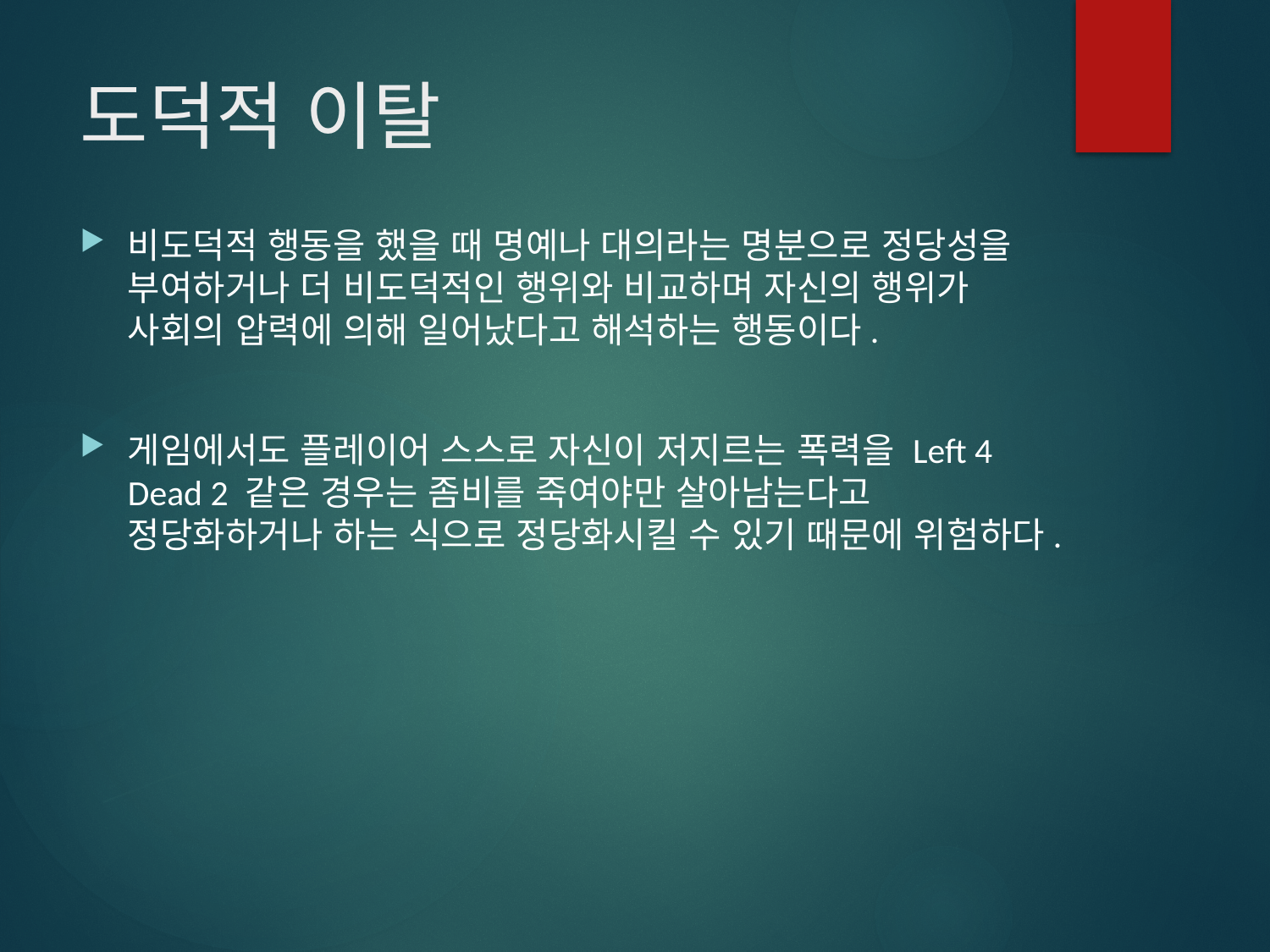

# 도덕적 이탈
비도덕적 행동을 했을 때 명예나 대의라는 명분으로 정당성을 부여하거나 더 비도덕적인 행위와 비교하며 자신의 행위가 사회의 압력에 의해 일어났다고 해석하는 행동이다.

게임에서도 플레이어 스스로 자신이 저지르는 폭력을 Left 4 Dead 2 같은 경우는 좀비를 죽여야만 살아남는다고 정당화하거나 하는 식으로 정당화시킬 수 있기 때문에 위험하다.